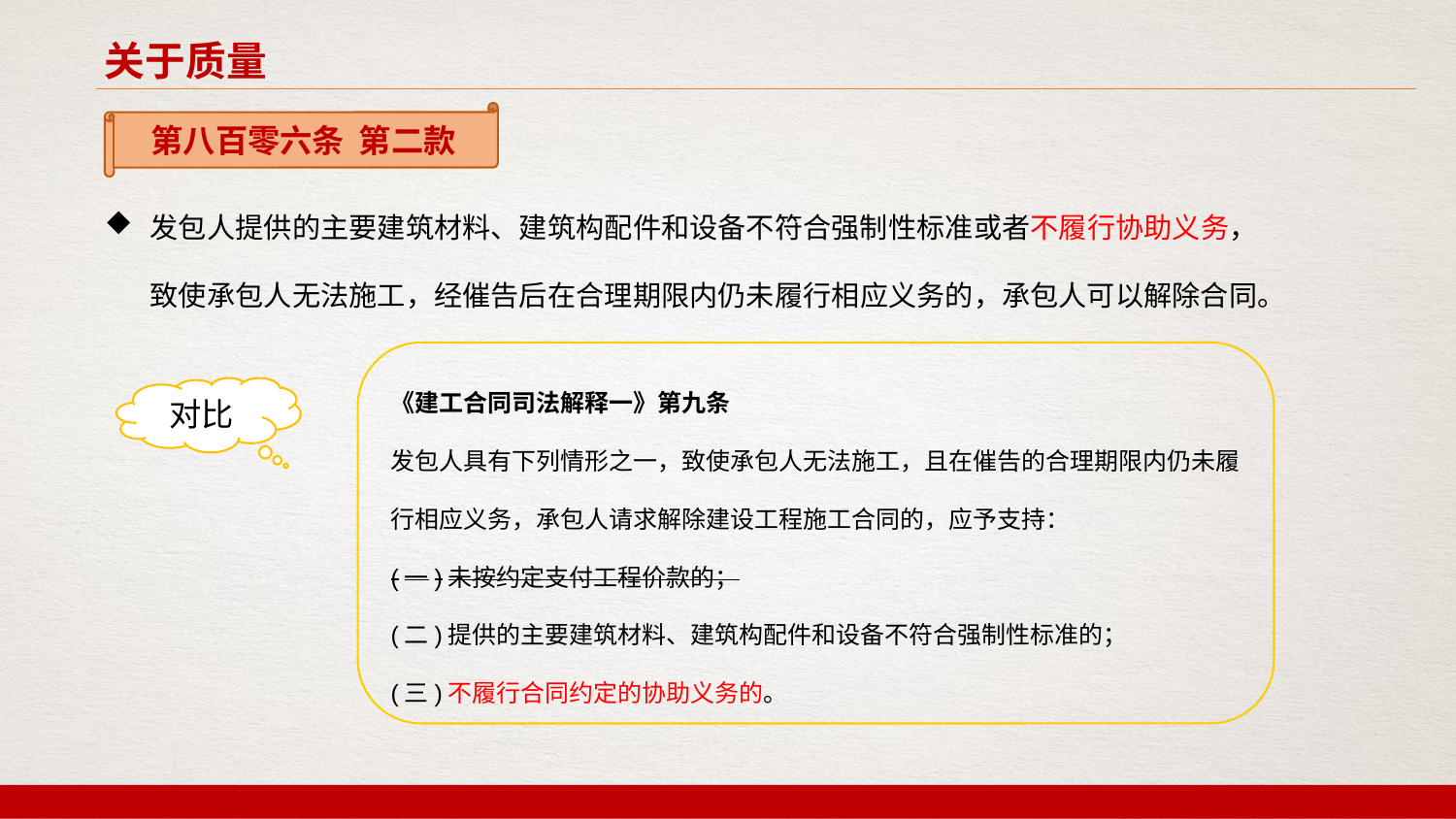

关于质量
第八百零六条  第二款
发包人提供的主要建筑材料、建筑构配件和设备不符合强制性标准或者不履行协助义务，致使承包人无法施工，经催告后在合理期限内仍未履行相应义务的，承包人可以解除合同。
《建工合同司法解释一》第九条
发包人具有下列情形之一，致使承包人无法施工，且在催告的合理期限内仍未履行相应义务，承包人请求解除建设工程施工合同的，应予支持：
(一)未按约定支付工程价款的；
(二)提供的主要建筑材料、建筑构配件和设备不符合强制性标准的；
(三)不履行合同约定的协助义务的。
对比